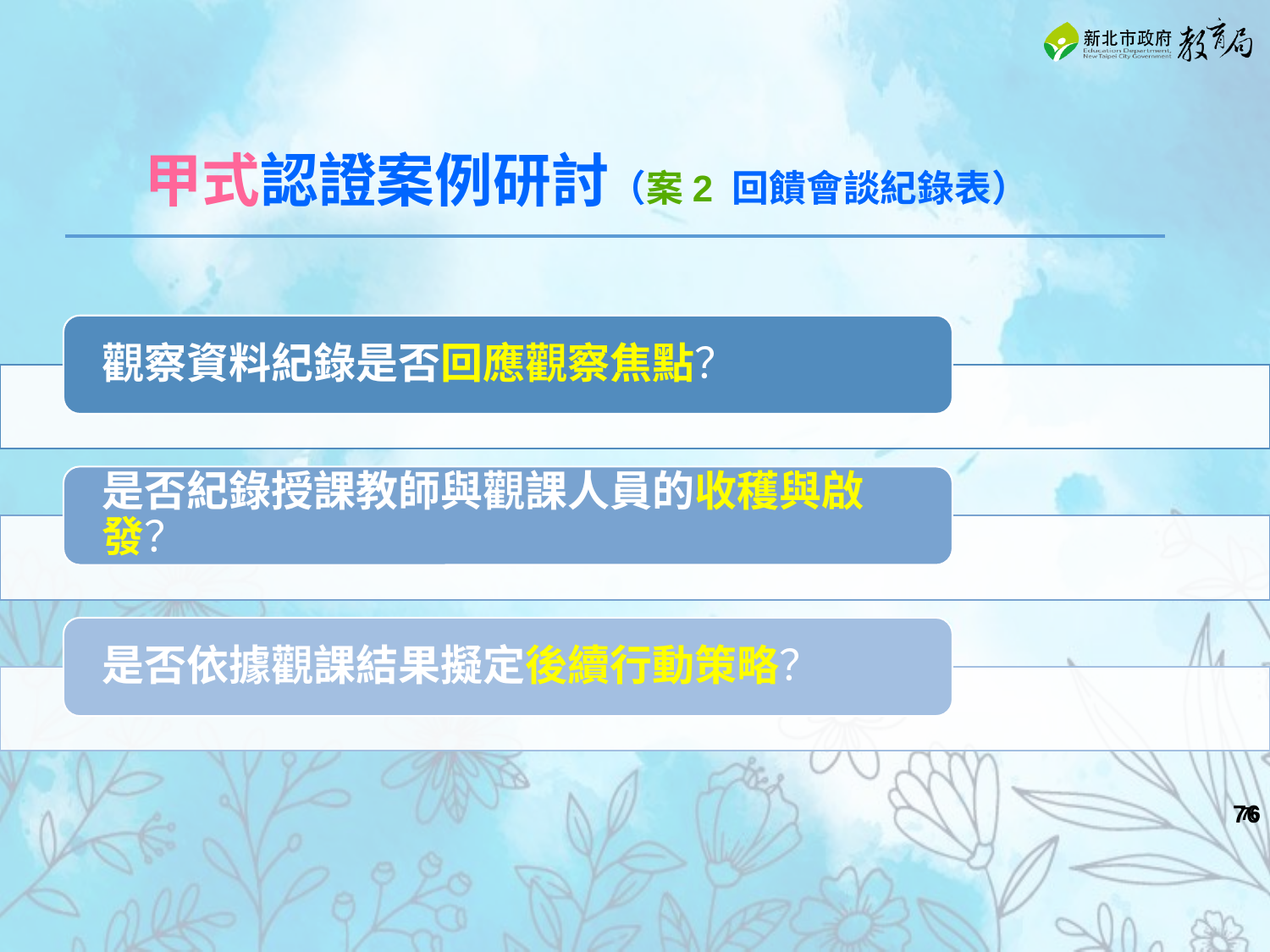

甲式認證案例研討（案2 回饋會談紀錄表）

觀察資料紀錄是否回應觀察焦點？

是否紀錄授課教師與觀課人員的收穫與啟發？

是否依據觀課結果擬定後續行動策略？

76
76